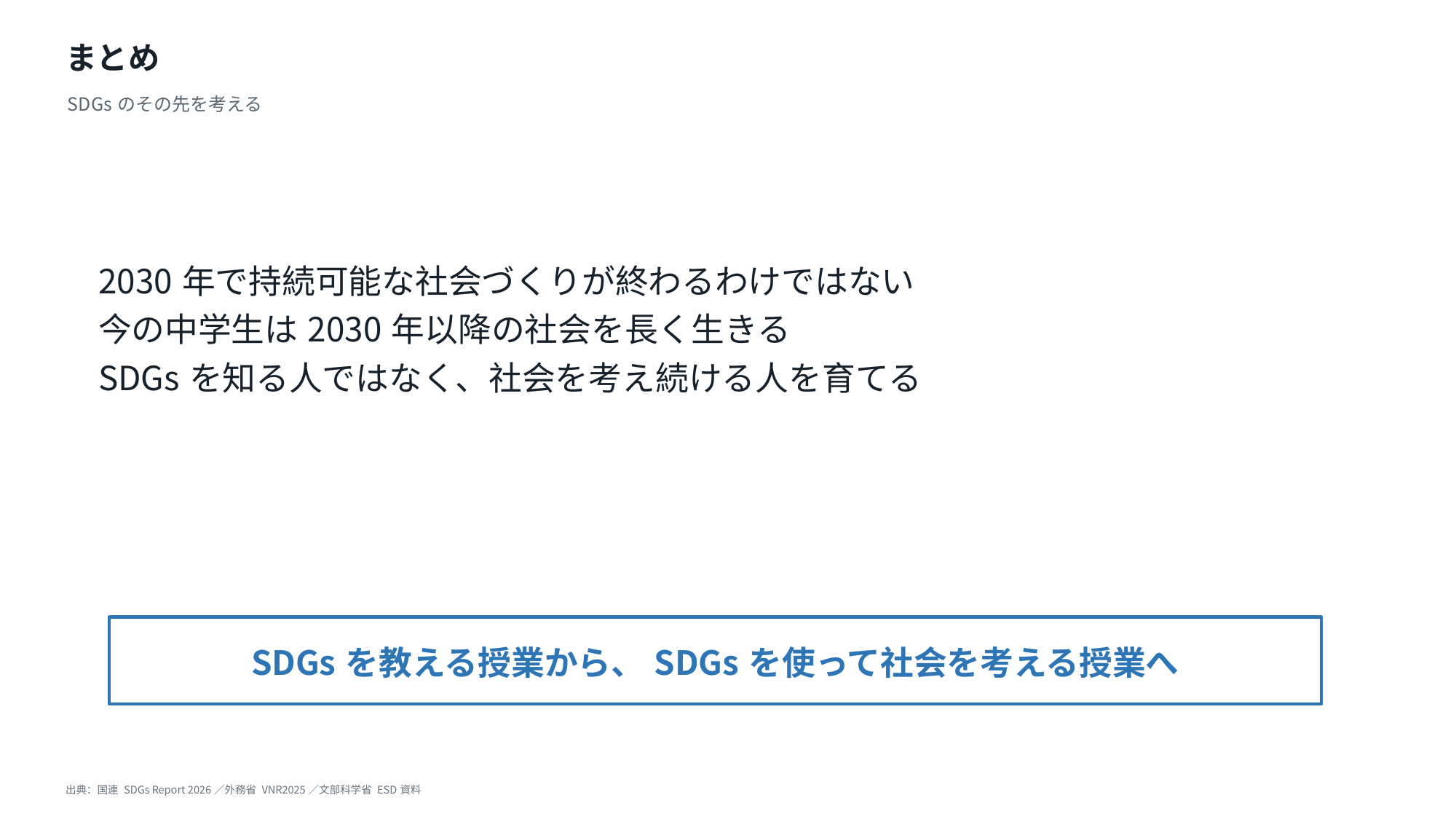

まとめ
SDGsのその先を考える
2030年で持続可能な社会づくりが終わるわけではない
今の中学生は2030年以降の社会を長く生きる
SDGsを知る人ではなく、社会を考え続ける人を育てる

SDGsを教える授業から、SDGsを使って社会を考える授業へ
出典：国連 SDGs Report 2026／外務省 VNR2025／文部科学省 ESD資料